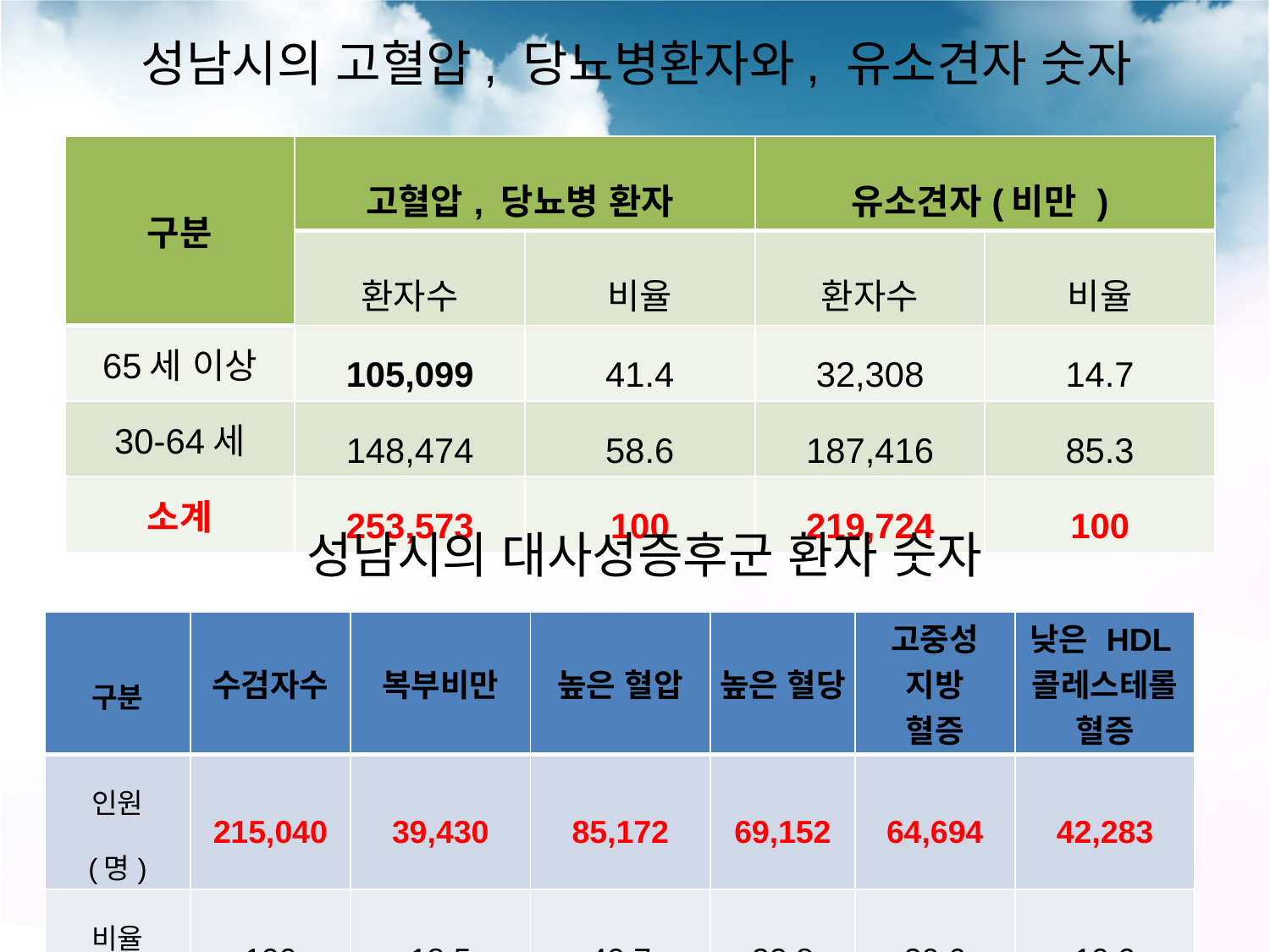

# 성남시의 고혈압, 당뇨병환자와, 유소견자 숫자
| 구분 | 고혈압, 당뇨병 환자 |  | 유소견자(비만 ) |  |
| --- | --- | --- | --- | --- |
|  | 환자수 | 비율 | 환자수 | 비율 |
| 65세 이상 | 105,099 | 41.4 | 32,308 | 14.7 |
| 30-64세 | 148,474 | 58.6 | 187,416 | 85.3 |
| 소계 | 253,573 | 100 | 219,724 | 100 |
성남시의 대사성증후군 환자 숫자
| 구분 | 수검자수 | 복부비만 | 높은 혈압 | 높은 혈당 | 고중성 지방 혈증 | 낮은 HDL 콜레스테롤 혈증 |
| --- | --- | --- | --- | --- | --- | --- |
| 인원 (명) | 215,040 | 39,430 | 85,172 | 69,152 | 64,694 | 42,283 |
| 비율 (%) | 100 | 18.5 | 40.7 | 32.8 | 30.6 | 19.9 |